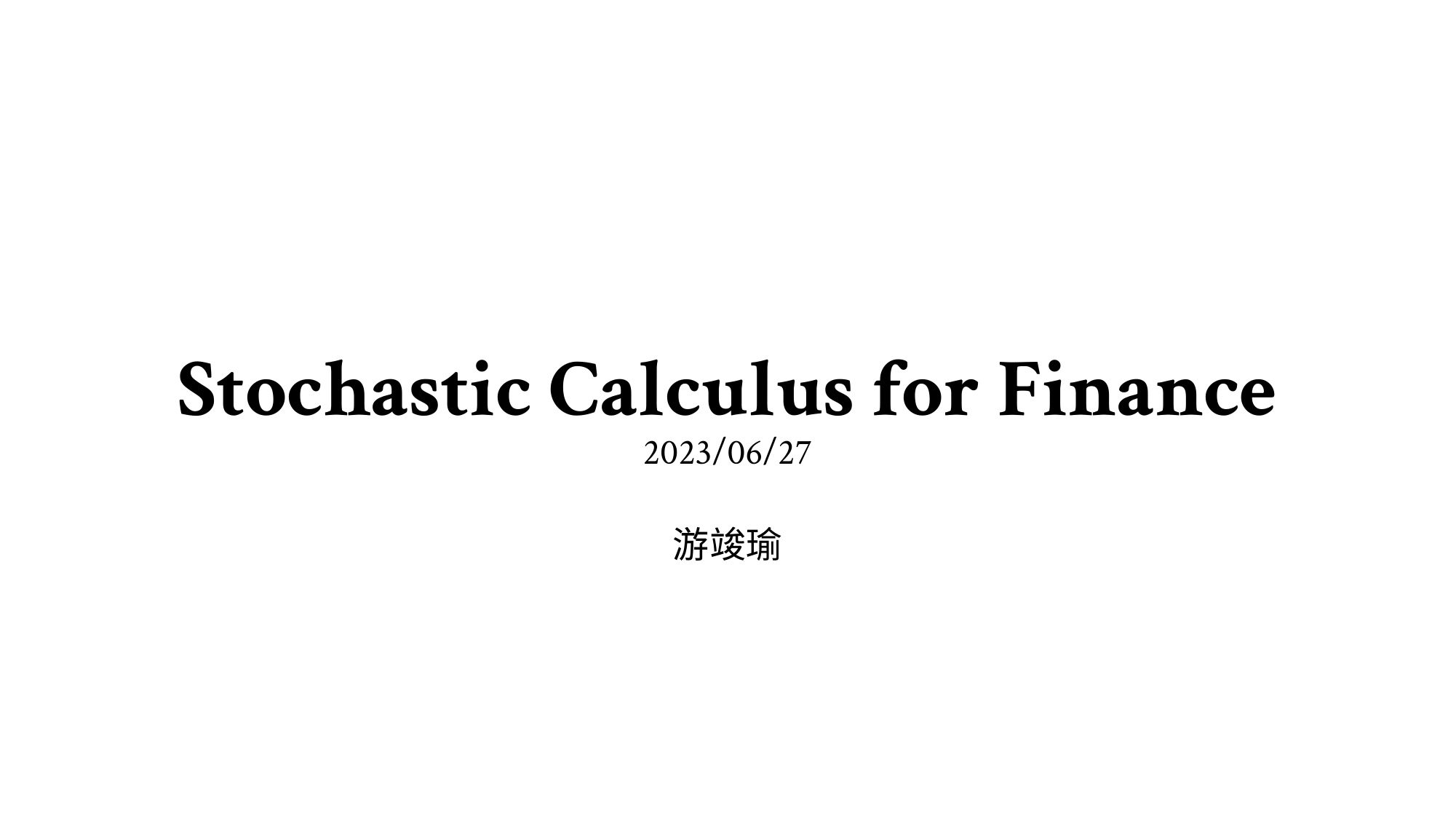

# Stochastic Calculus for Finance 2023/06/27
游竣瑜